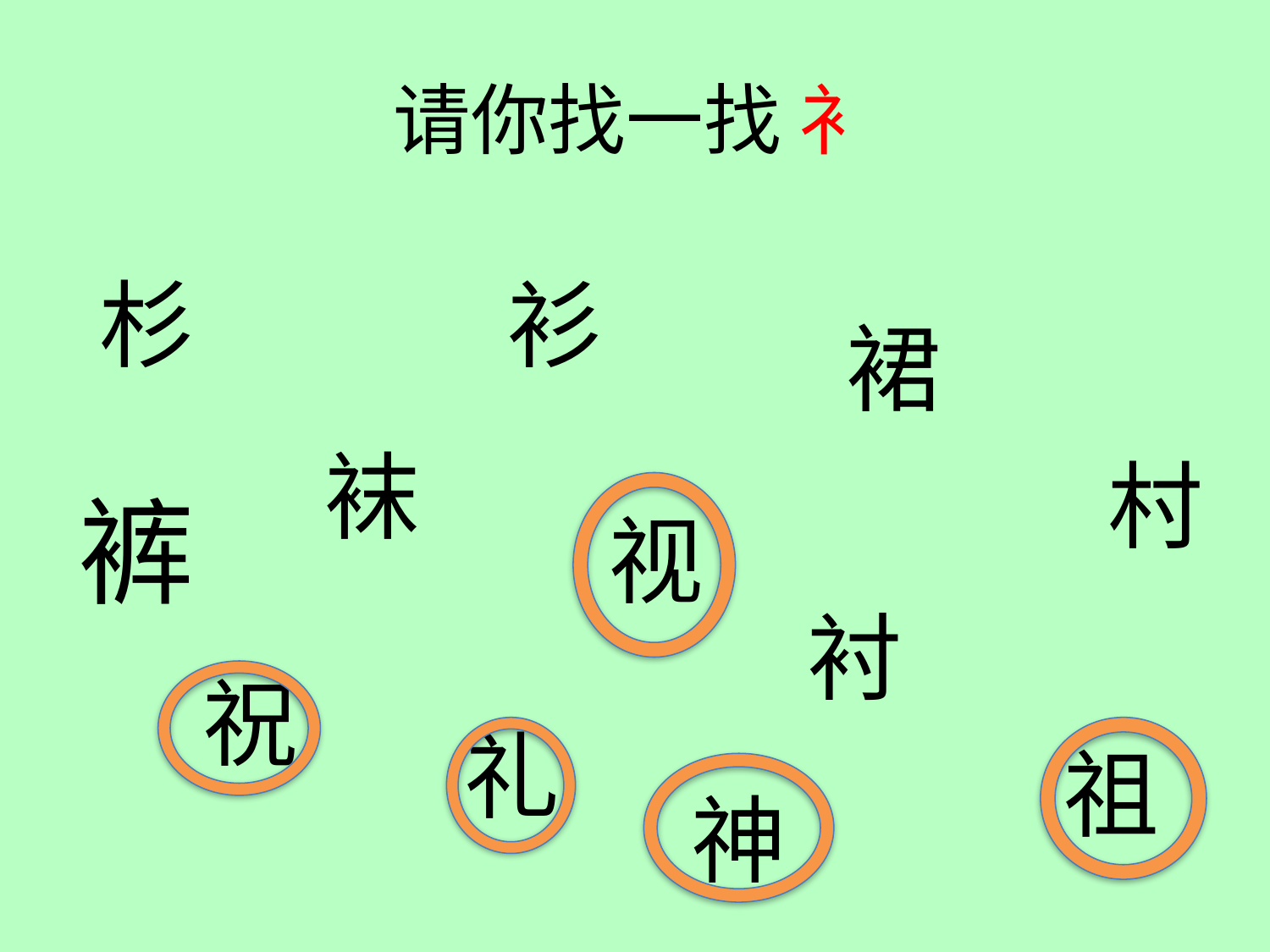

# 请你找一找 衤
杉
衫
裙
袜
村
裤

视
衬
祝

礼

祖

神